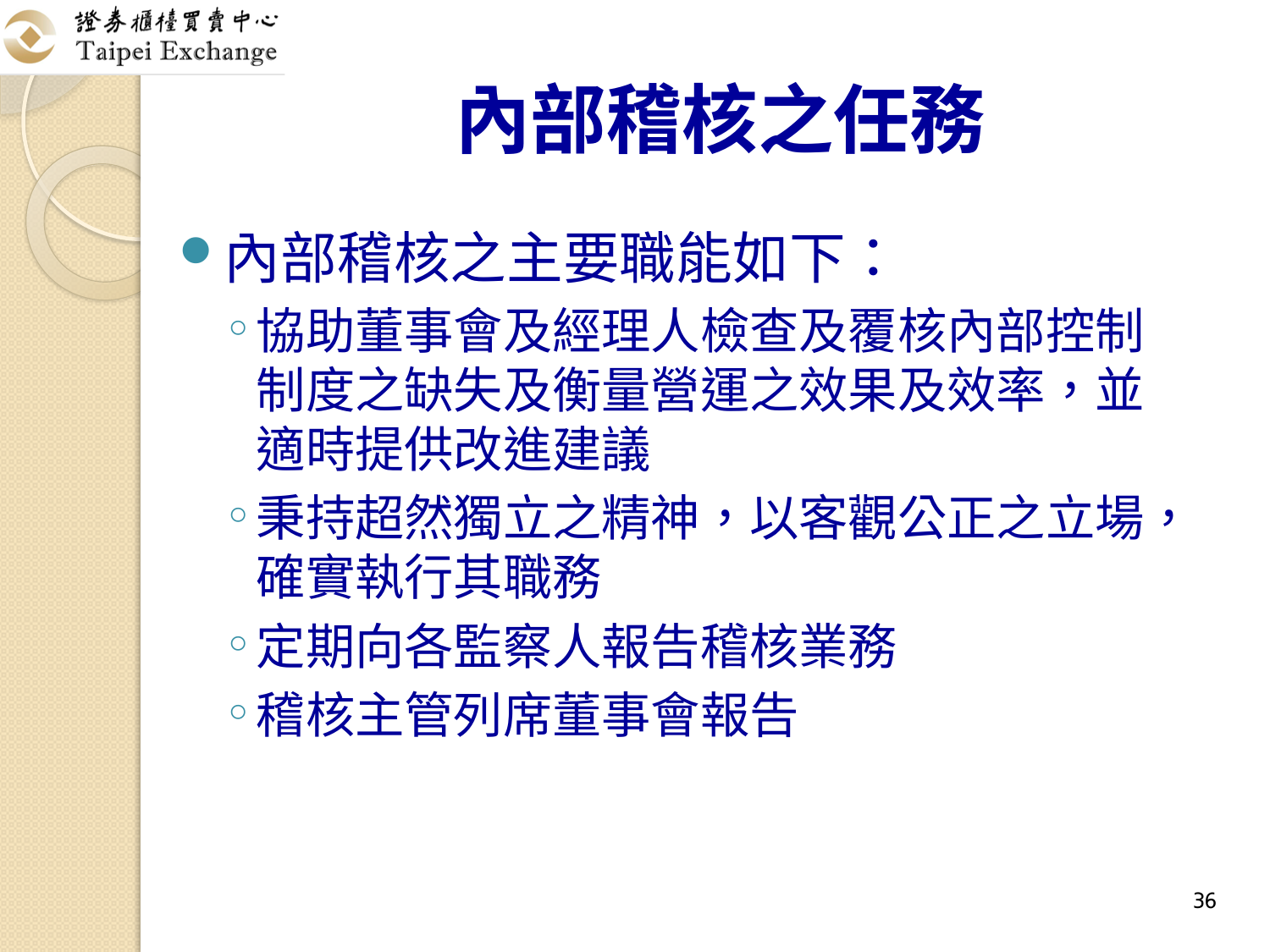

# 內部稽核之任務
內部稽核之主要職能如下：
協助董事會及經理人檢查及覆核內部控制制度之缺失及衡量營運之效果及效率，並適時提供改進建議
秉持超然獨立之精神，以客觀公正之立場，確實執行其職務
定期向各監察人報告稽核業務
稽核主管列席董事會報告
36